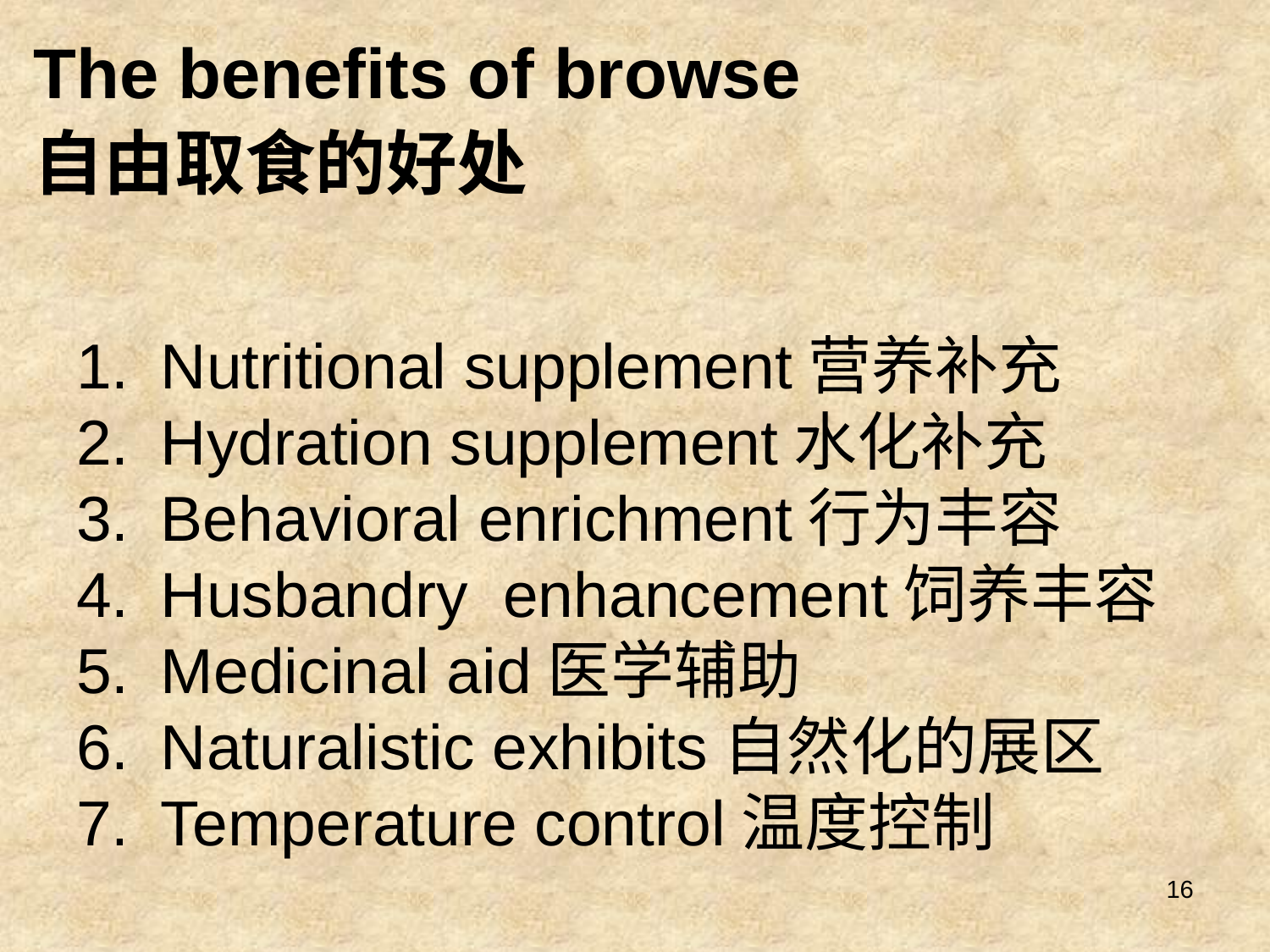

The benefits of browse
自由取食的好处
Nutritional supplement营养补充
Hydration supplement水化补充
Behavioral enrichment行为丰容
Husbandry  enhancement饲养丰容
Medicinal aid医学辅助
Naturalistic exhibits自然化的展区
Temperature control温度控制
16